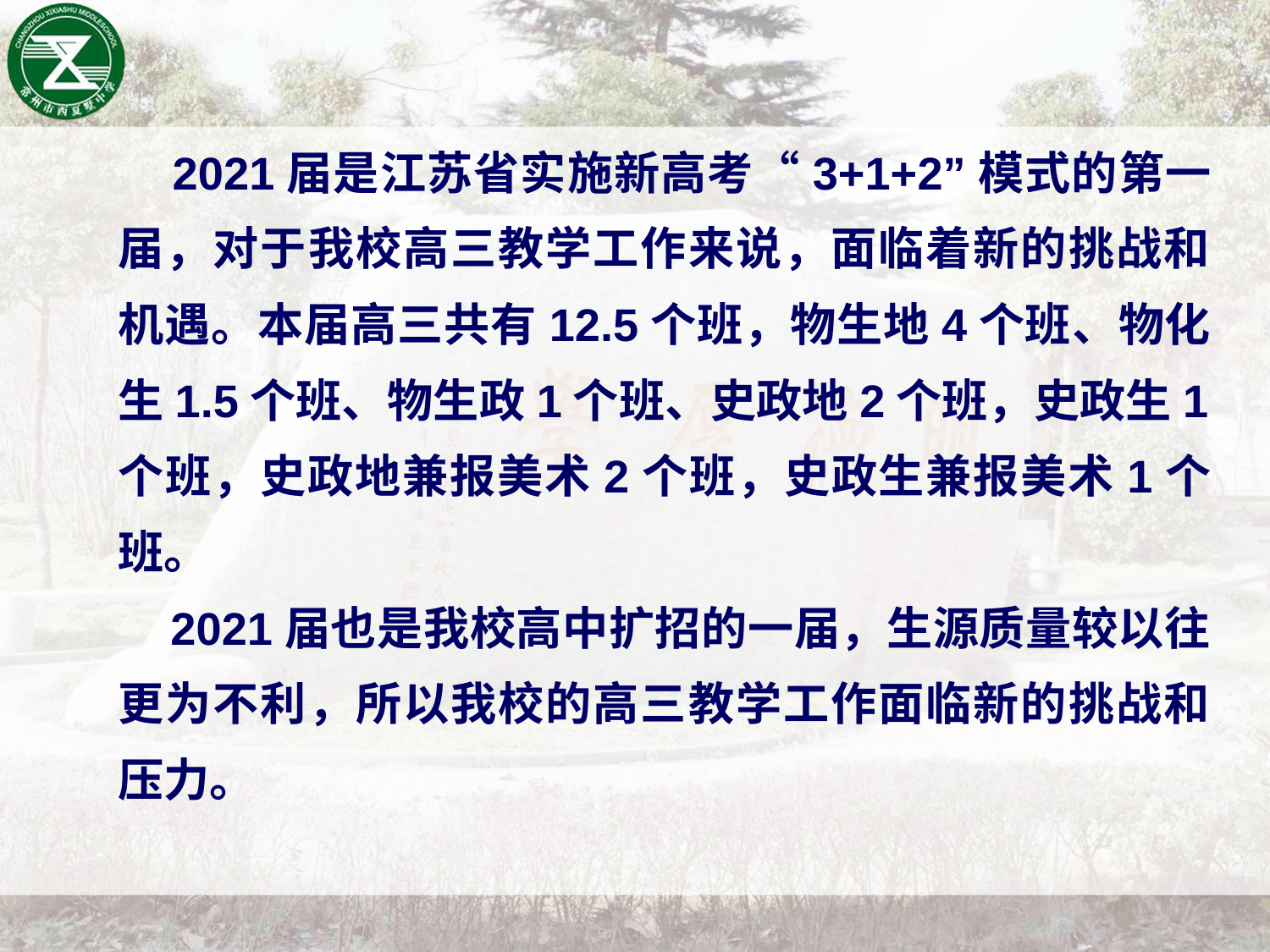

2021届是江苏省实施新高考“3+1+2”模式的第一届，对于我校高三教学工作来说，面临着新的挑战和机遇。本届高三共有12.5个班，物生地4个班、物化生1.5个班、物生政1个班、史政地2个班，史政生1个班，史政地兼报美术2个班，史政生兼报美术1个班。
    2021届也是我校高中扩招的一届，生源质量较以往更为不利，所以我校的高三教学工作面临新的挑战和压力。